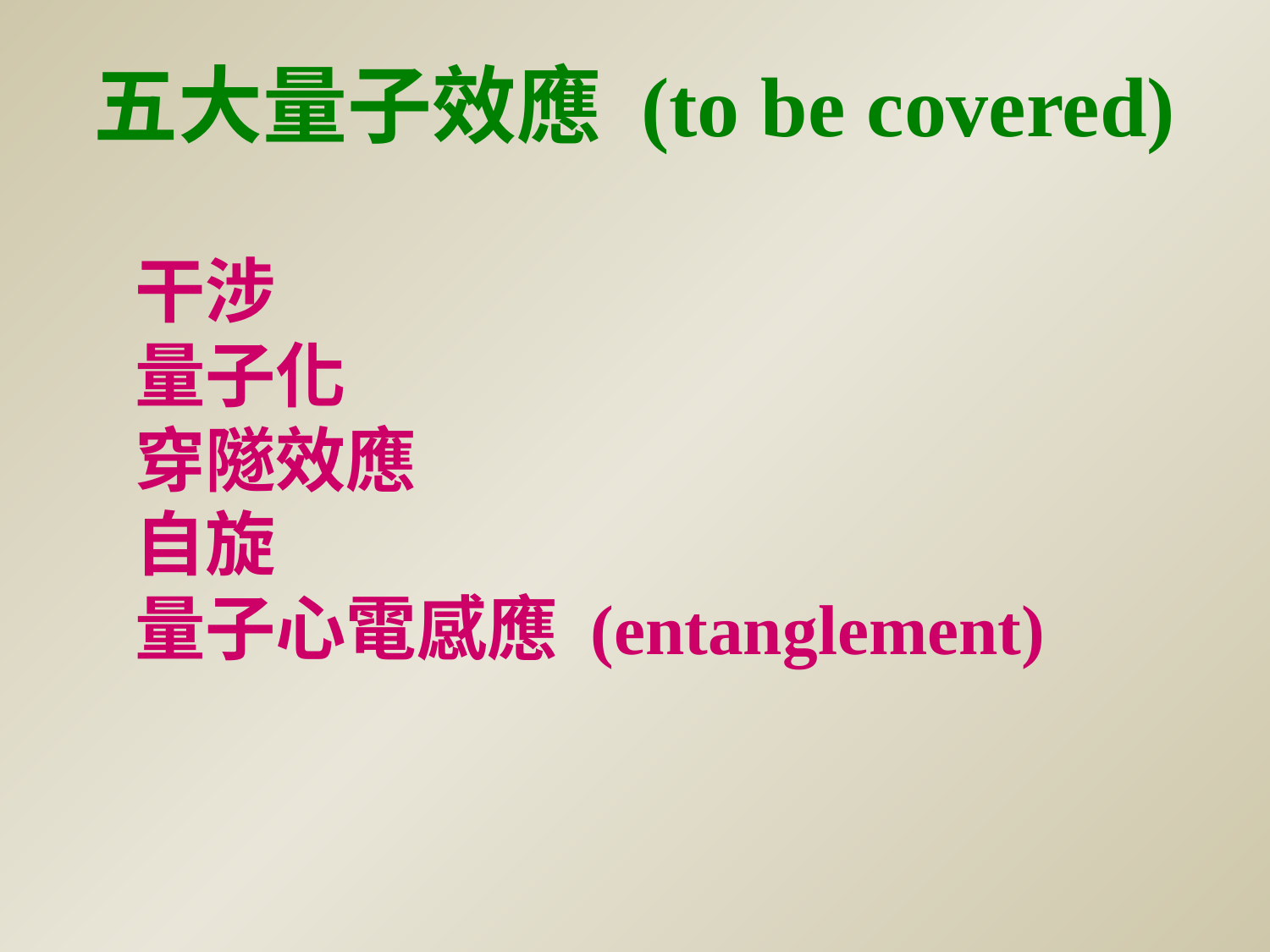

五大量子效應 (to be covered)
干涉
量子化
穿隧效應
自旋
量子心電感應 (entanglement)